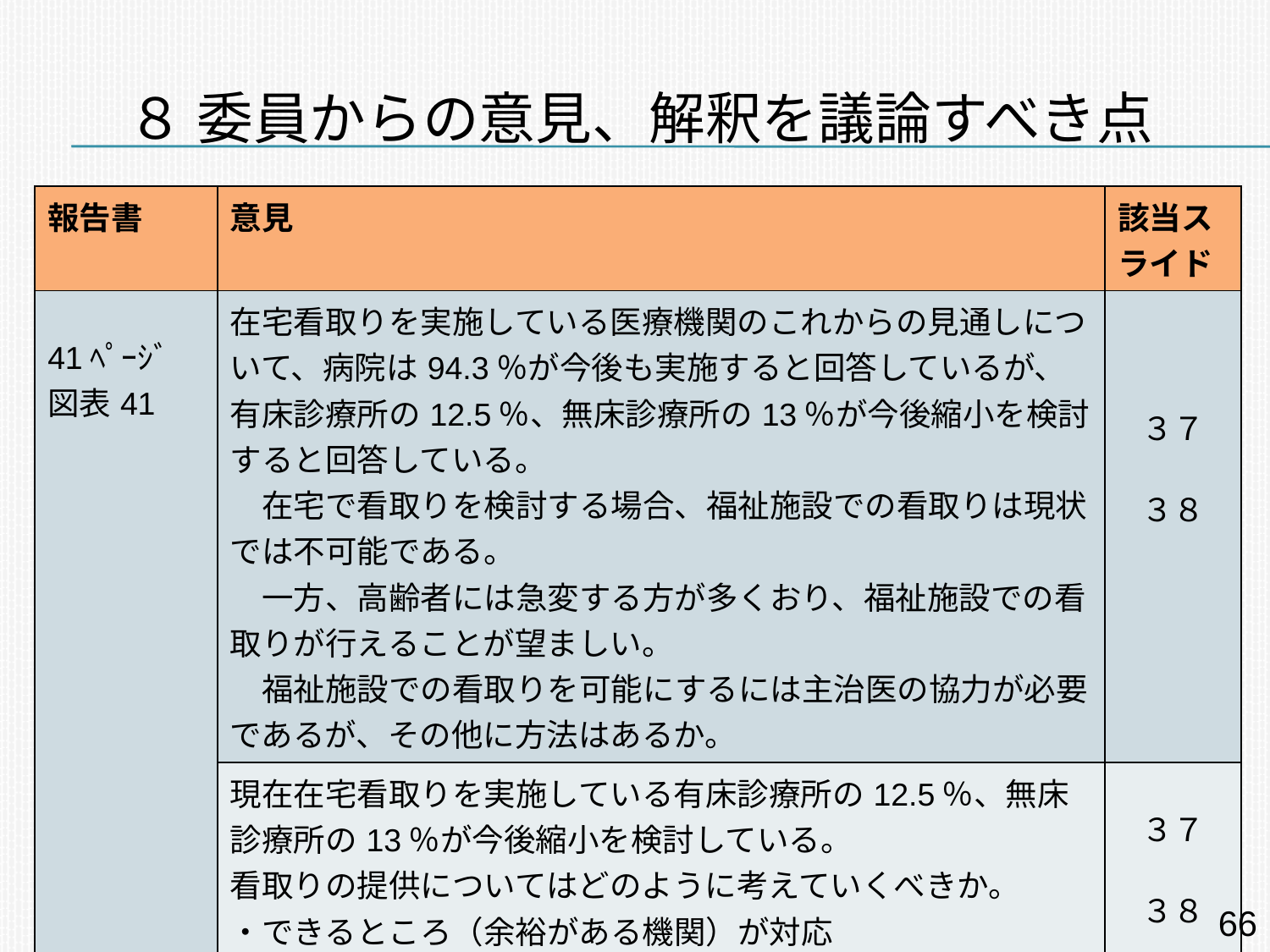

# ８ 委員からの意見、解釈を議論すべき点
| 報告書 | 意見 | 該当スライド |
| --- | --- | --- |
| 41ﾍﾟｰｼﾞ 図表41 | 在宅看取りを実施している医療機関のこれからの見通しについて、病院は94.3％が今後も実施すると回答しているが、有床診療所の12.5％、無床診療所の13％が今後縮小を検討すると回答している。 　在宅で看取りを検討する場合、福祉施設での看取りは現状では不可能である。 　一方、高齢者には急変する方が多くおり、福祉施設での看取りが行えることが望ましい。 　福祉施設での看取りを可能にするには主治医の協力が必要であるが、その他に方法はあるか。 | ３７ ３８ |
|  | 現在在宅看取りを実施している有床診療所の12.5％、無床診療所の13％が今後縮小を検討している。 看取りの提供についてはどのように考えていくべきか。 ・できるところ（余裕がある機関）が対応 ・実施している診療所が看取り数を増加させることで対応 ・救急病院へ搬送し対応 | ３７ ３８ |
66